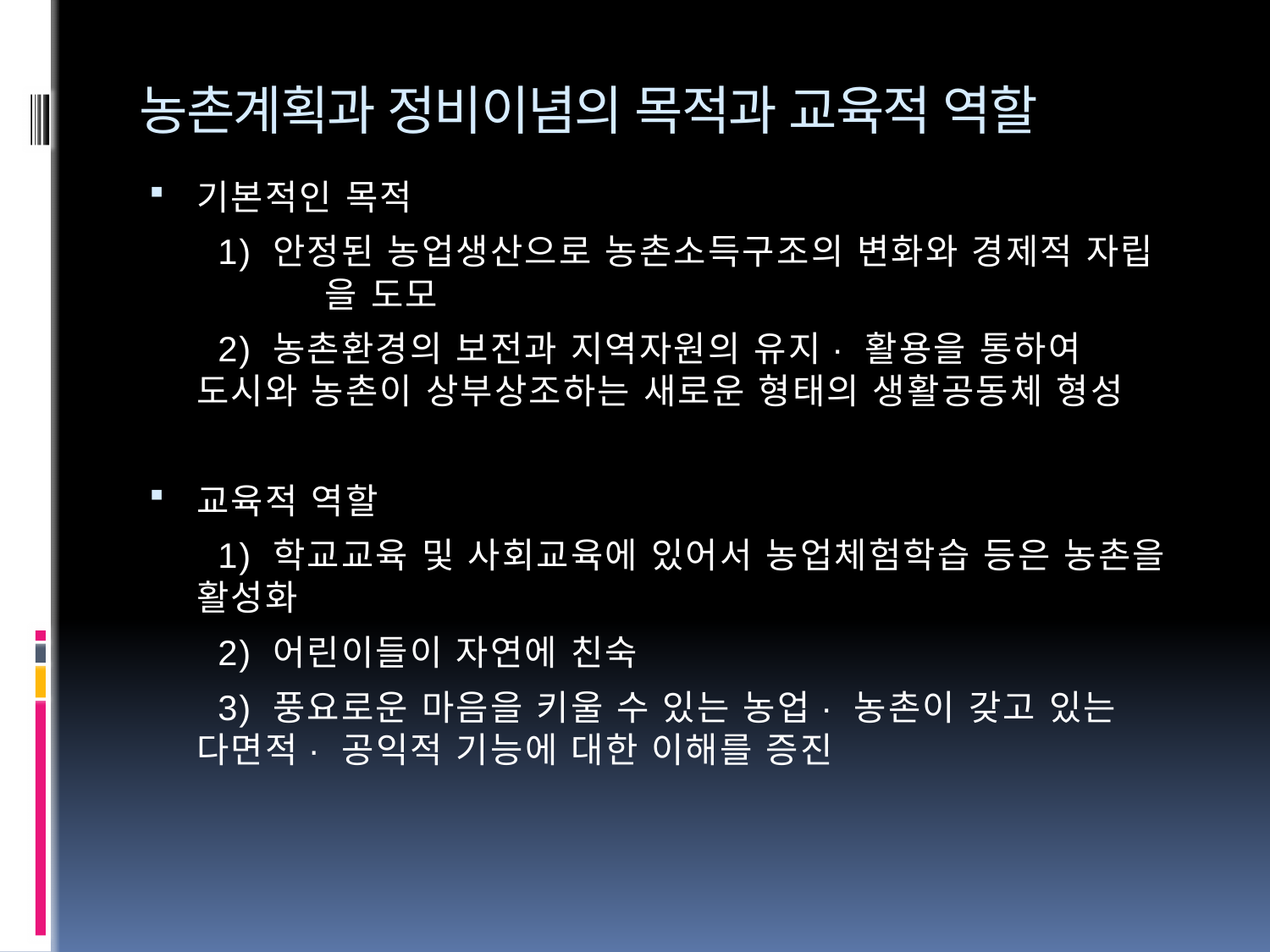

# 농촌계획과 정비이념의 목적과 교육적 역할
기본적인 목적
      1) 안정된 농업생산으로 농촌소득구조의 변화와 경제적 자립               을 도모
      2) 농촌환경의 보전과 지역자원의 유지· 활용을 통하여 도시와 농촌이 상부상조하는 새로운 형태의 생활공동체 형성

교육적 역할
      1) 학교교육 및 사회교육에 있어서 농업체험학습 등은 농촌을 활성화
      2) 어린이들이 자연에 친숙
      3) 풍요로운 마음을 키울 수 있는 농업· 농촌이 갖고 있는 다면적· 공익적 기능에 대한 이해를 증진